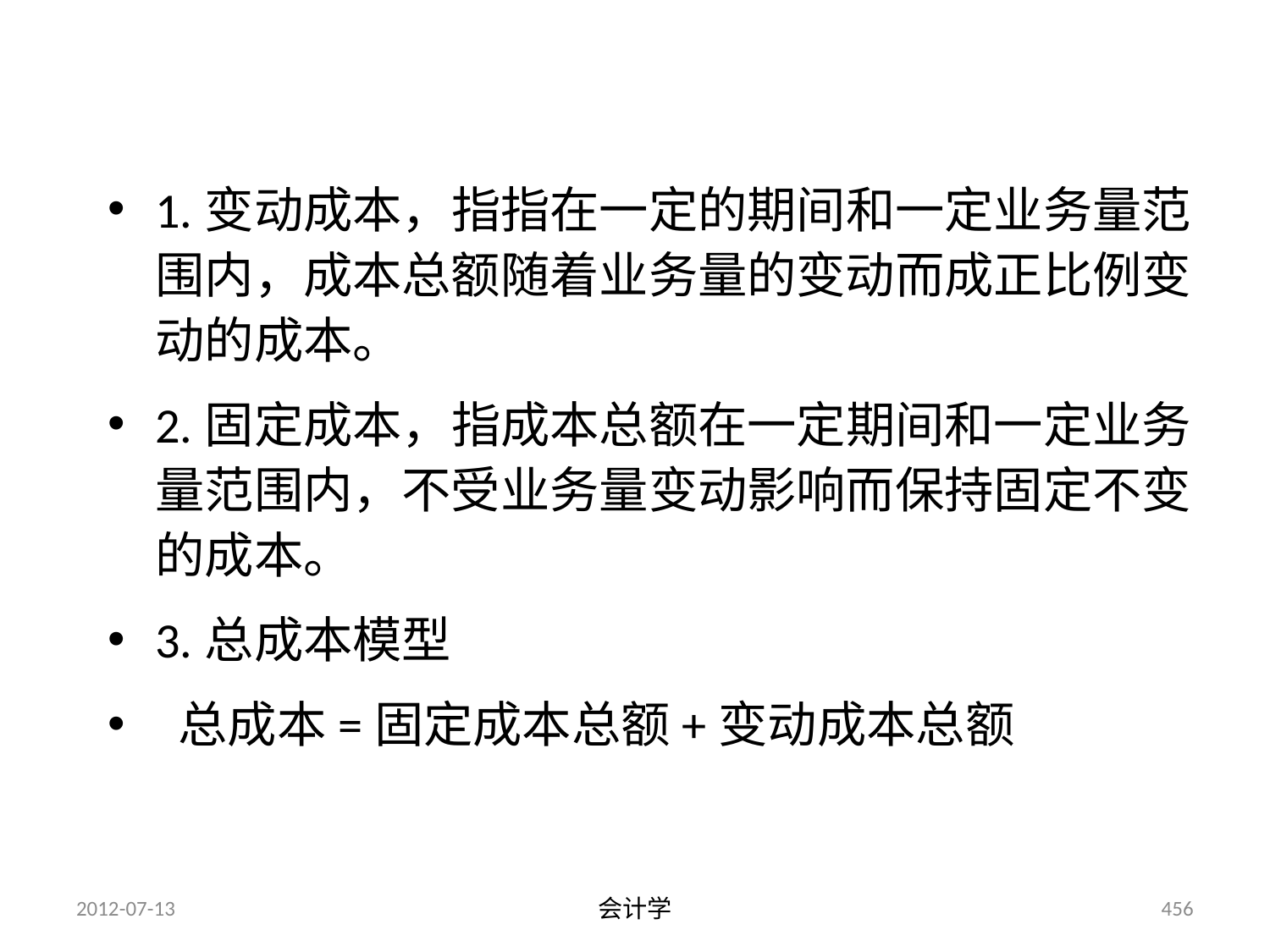

# 一、成本性态
1.变动成本，指指在一定的期间和一定业务量范围内，成本总额随着业务量的变动而成正比例变动的成本。
2.固定成本，指成本总额在一定期间和一定业务量范围内，不受业务量变动影响而保持固定不变的成本。
3.总成本模型
 总成本=固定成本总额+变动成本总额
2012-07-13
会计学
456